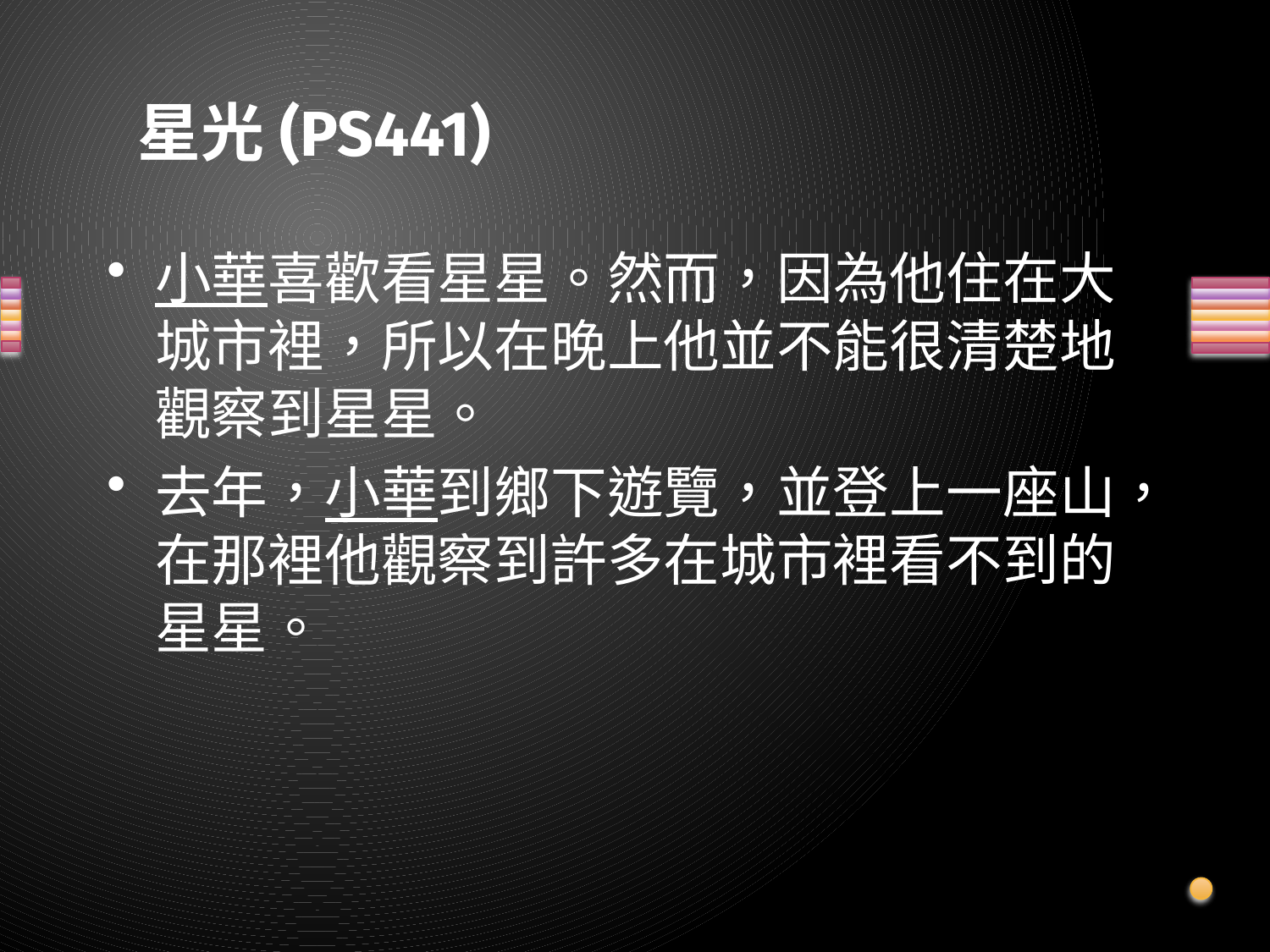

# 星光(PS441)
小華喜歡看星星。然而，因為他住在大城市裡，所以在晚上他並不能很清楚地觀察到星星。
去年，小華到鄉下遊覽，並登上一座山，在那裡他觀察到許多在城市裡看不到的星星。